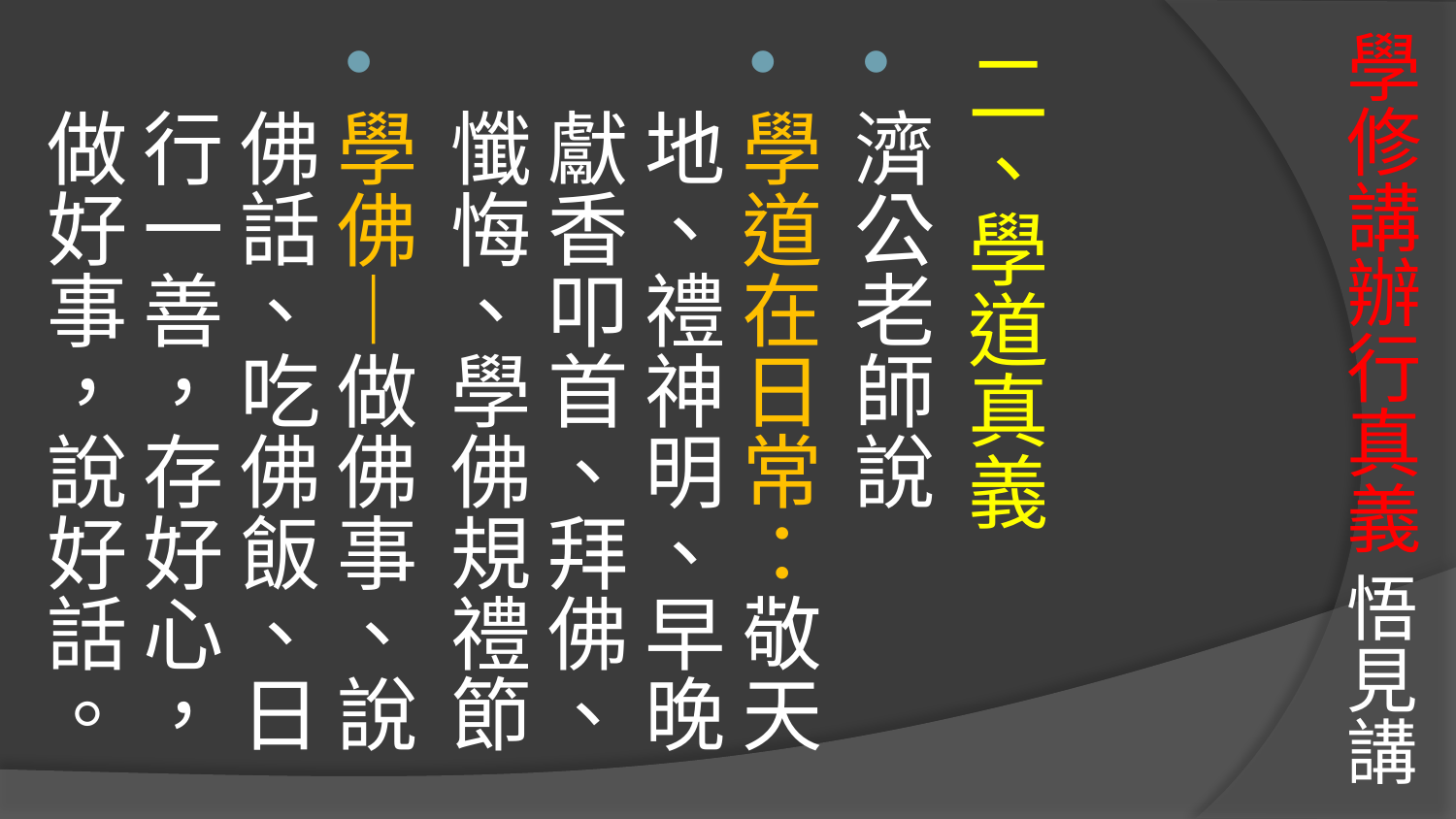

# 學修講辦行真義 悟見講
二、學道真義
濟公老師說
學道在日常：敬天地、禮神明、早晚獻香叩首、拜佛、懺悔、學佛規禮節
學佛—做佛事、說佛話、吃佛飯、日行一善，存好心，做好事，說好話。